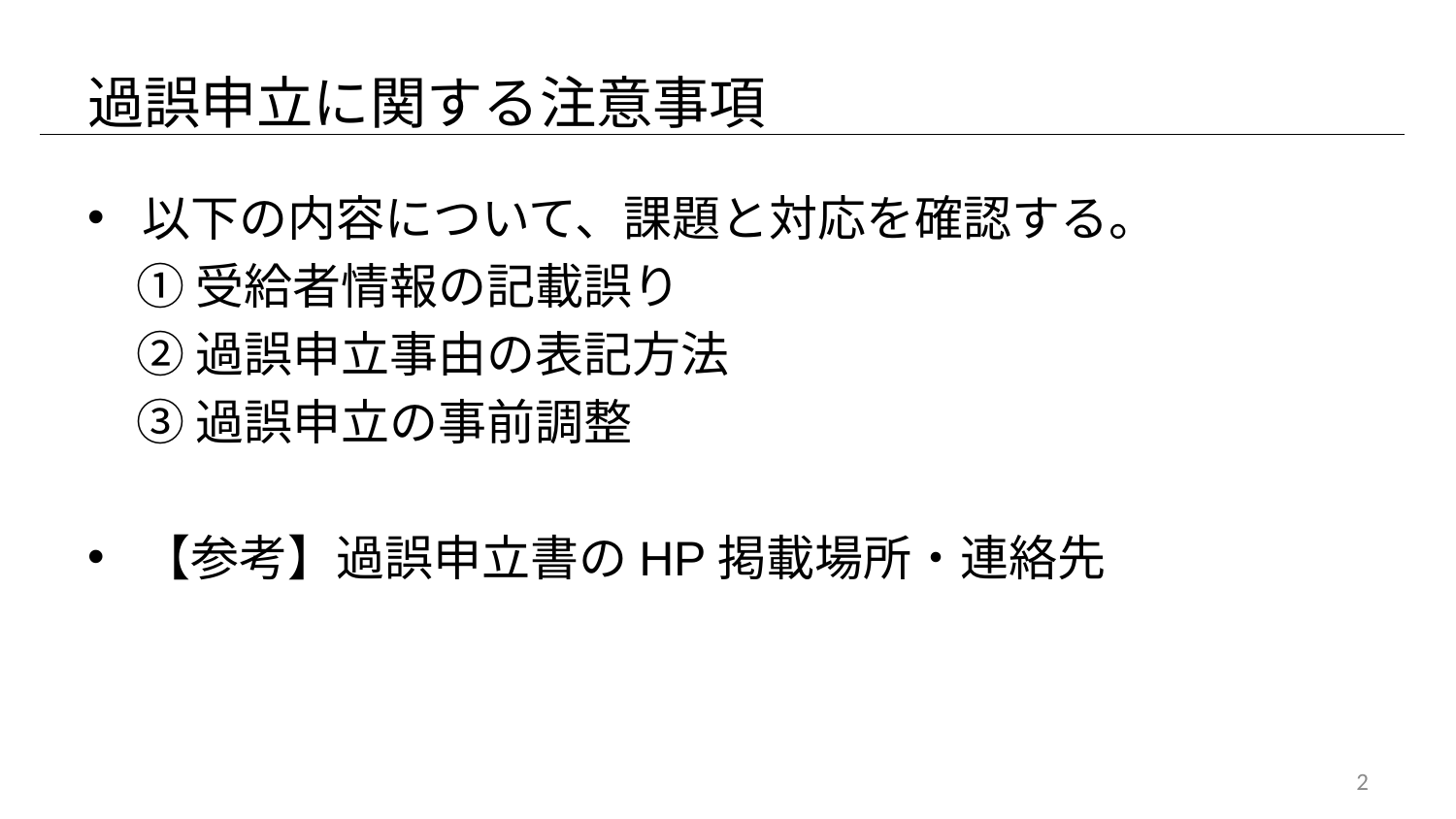

# 過誤申立に関する注意事項
以下の内容について、課題と対応を確認する。
　① 受給者情報の記載誤り
　② 過誤申立事由の表記方法
　③ 過誤申立の事前調整

【参考】過誤申立書のHP掲載場所・連絡先
2